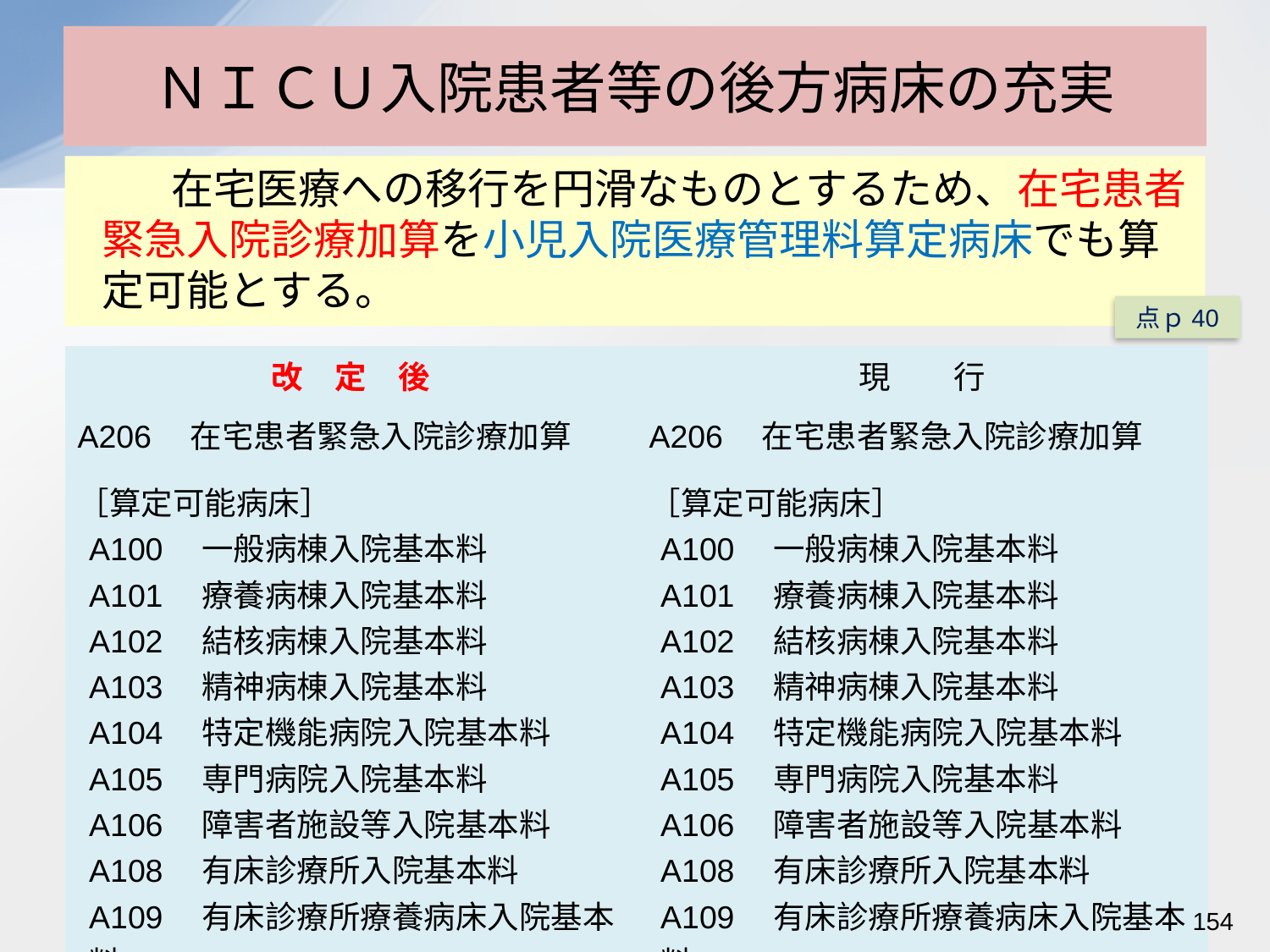

# ＮＩＣＵ入院患者等の後方病床の充実
　　 在宅医療への移行を円滑なものとするため、在宅患者緊急入院診療加算を小児入院医療管理料算定病床でも算定可能とする。
点ｐ40
| 改　定　後 | 現　　行 |
| --- | --- |
| A206　在宅患者緊急入院診療加算 ［算定可能病床］ A100　一般病棟入院基本料 A101　療養病棟入院基本料 A102　結核病棟入院基本料 A103　精神病棟入院基本料 A104　特定機能病院入院基本料 A105　専門病院入院基本料 A106　障害者施設等入院基本料 A108　有床診療所入院基本料 A109　有床診療所療養病床入院基本料 A307　小児入院医療管理料 | A206　在宅患者緊急入院診療加算 ［算定可能病床］ A100　一般病棟入院基本料 A101　療養病棟入院基本料 A102　結核病棟入院基本料 A103　精神病棟入院基本料 A104　特定機能病院入院基本料 A105　専門病院入院基本料 A106　障害者施設等入院基本料 A108　有床診療所入院基本料 A109　有床診療所療養病床入院基本料 |
154